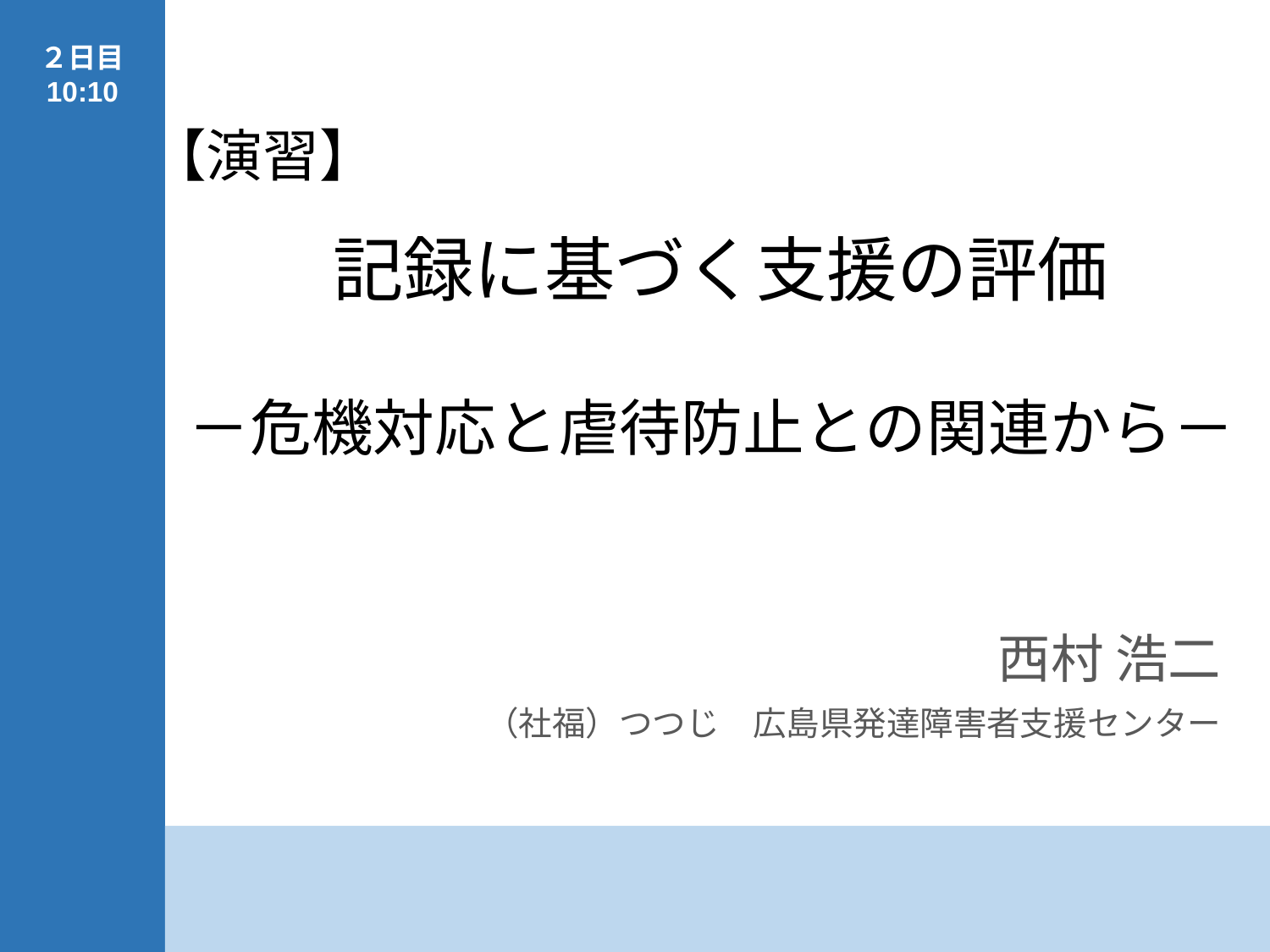

２日目
10:10
【演習】
記録に基づく支援の評価
# －危機対応と虐待防止との関連から－
西村 浩二
（社福）つつじ　広島県発達障害者支援センター